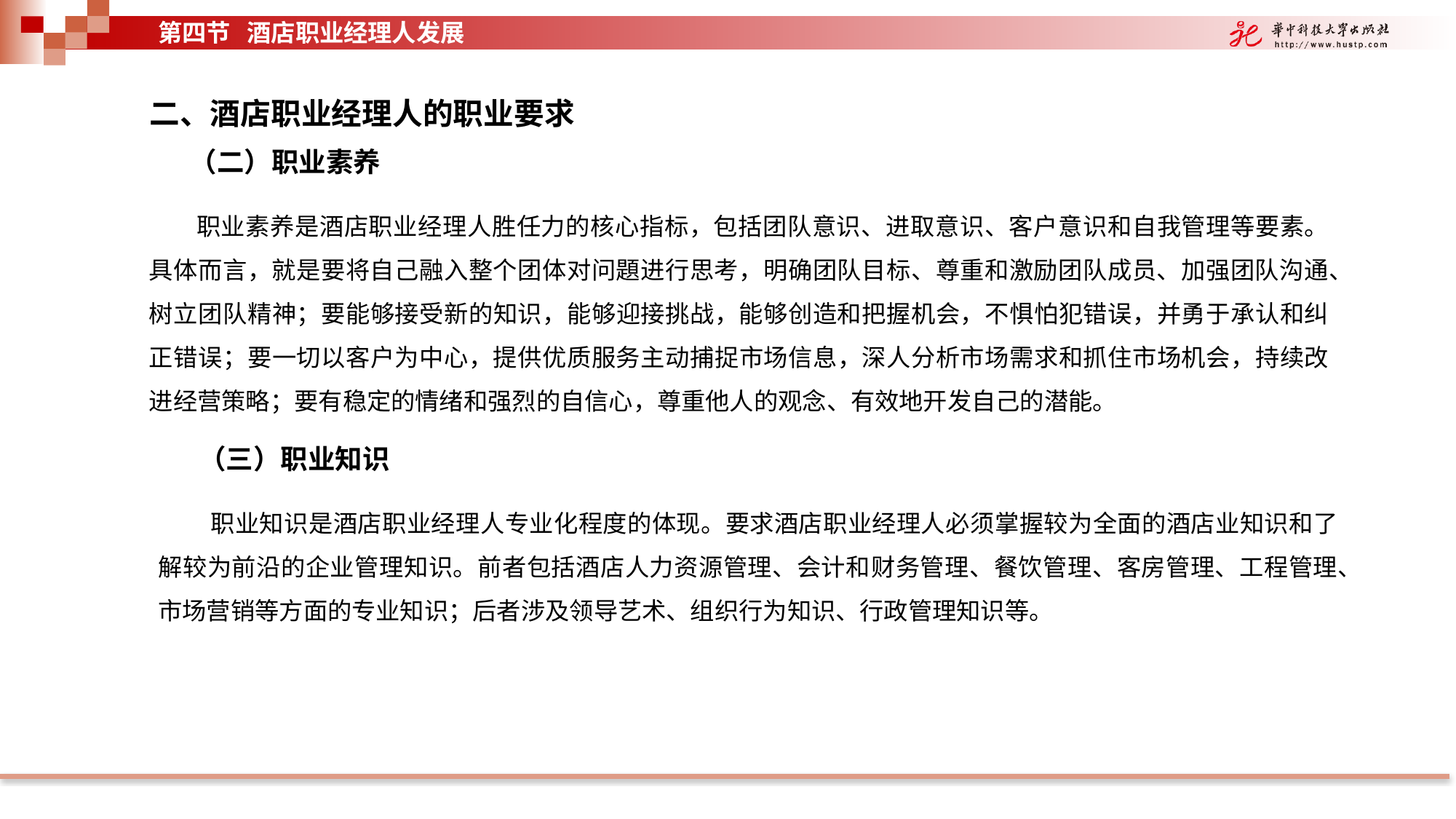

第四节   酒店职业经理人发展
二、酒店职业经理人的职业要求
（二）职业素养
       职业素养是酒店职业经理人胜任力的核心指标，包括团队意识、进取意识、客户意识和自我管理等要素。具体而言，就是要将自己融入整个团体对问題进行思考，明确团队目标、尊重和激励团队成员、加强团队沟通、树立团队精神；要能够接受新的知识，能够迎接挑战，能够创造和把握机会，不惧怕犯错误，并勇于承认和纠正错误；要一切以客户为中心，提供优质服务主动捕捉市场信息，深人分析市场需求和抓住市场机会，持续改进经营策略；要有稳定的情绪和强烈的自信心，尊重他人的观念、有效地开发自己的潜能。
（三）职业知识
        职业知识是酒店职业经理人专业化程度的体现。要求酒店职业经理人必须掌握较为全面的酒店业知识和了解较为前沿的企业管理知识。前者包括酒店人力资源管理、会计和财务管理、餐饮管理、客房管理、工程管理、市场营销等方面的专业知识；后者涉及领导艺术、组织行为知识、行政管理知识等。